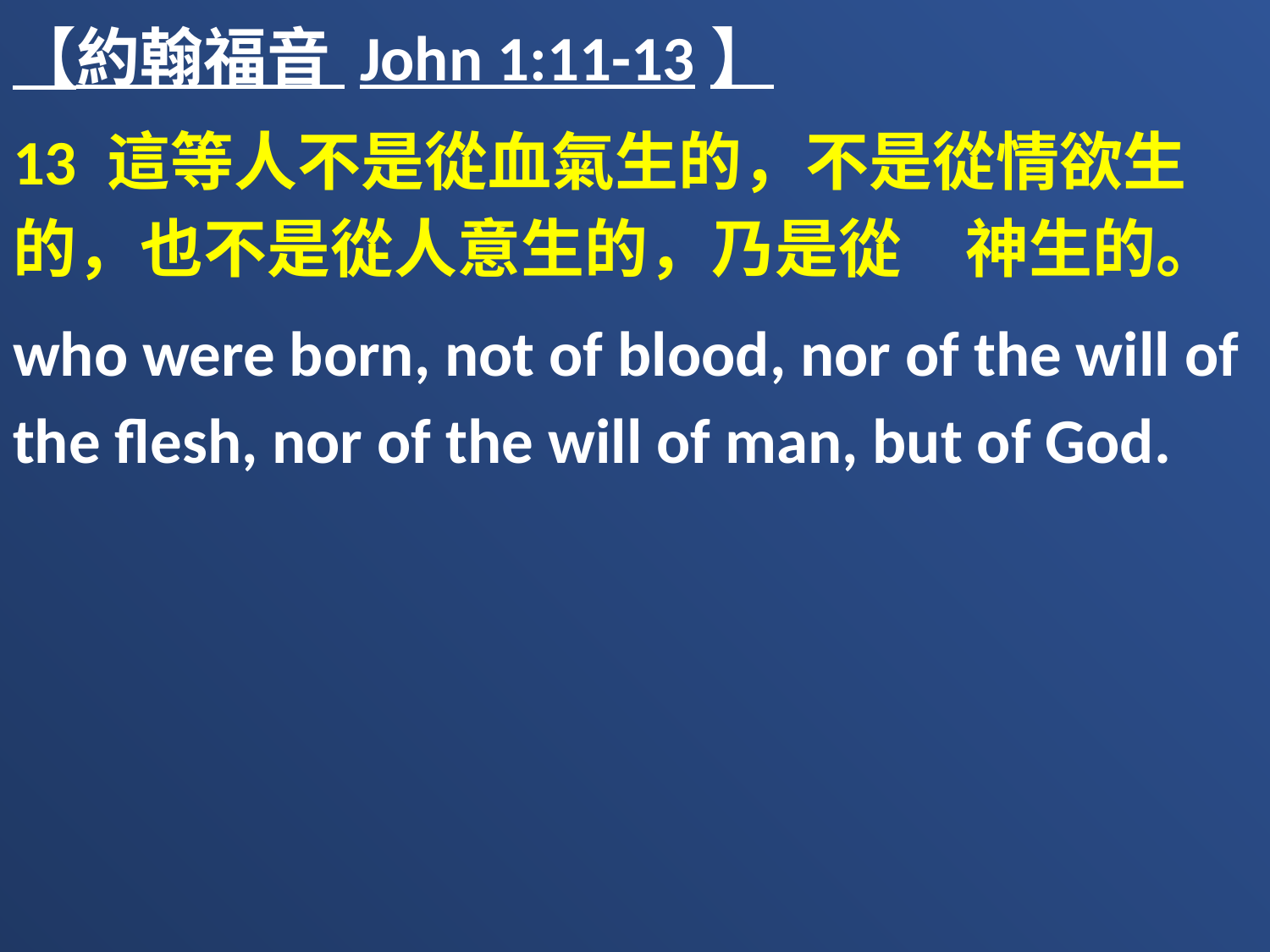

【約翰福音 John 1:11-13】
13 這等人不是從血氣生的，不是從情欲生的，也不是從人意生的，乃是從　神生的。
who were born, not of blood, nor of the will of the flesh, nor of the will of man, but of God.